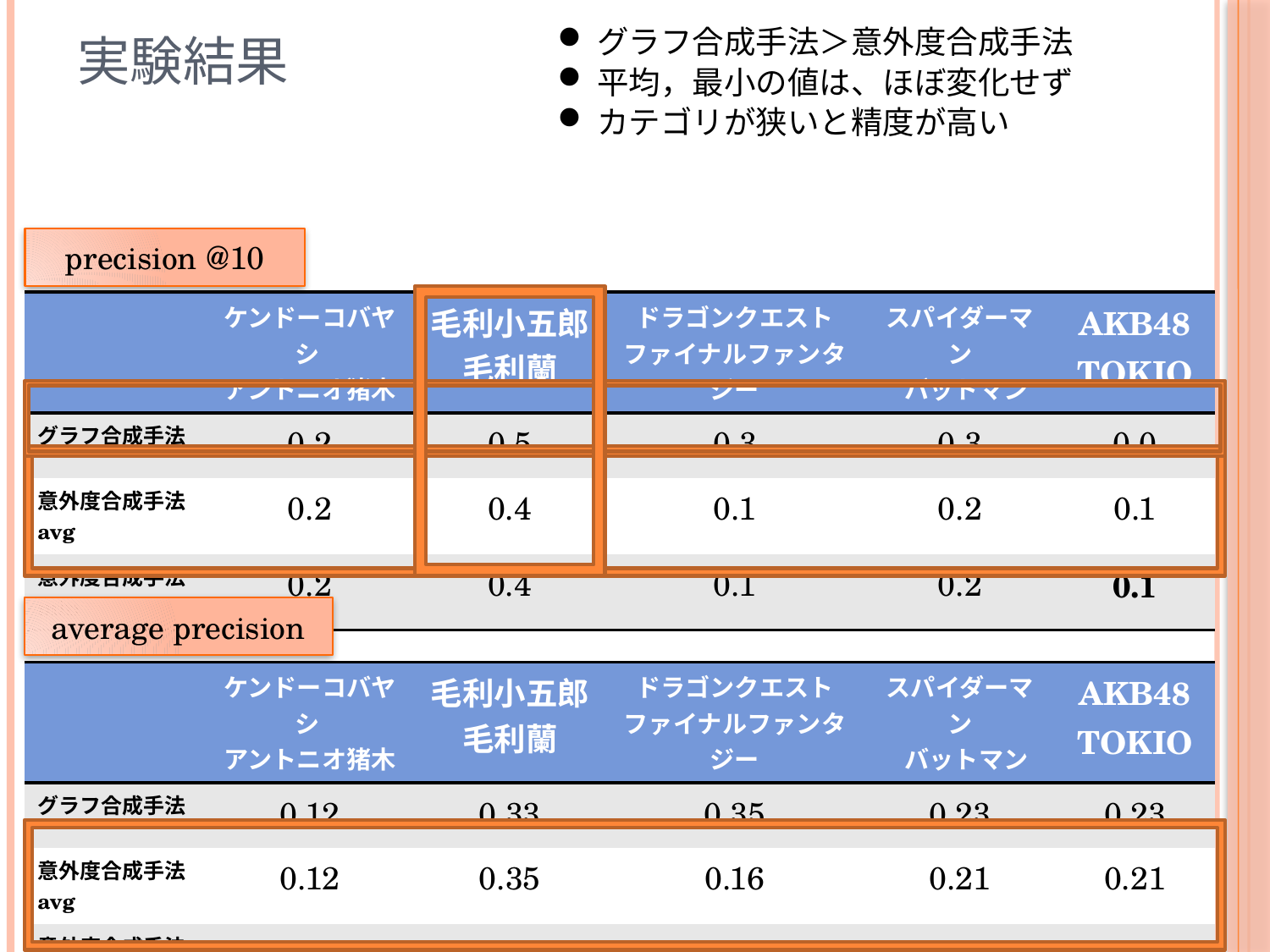

# 実験結果
グラフ合成手法＞意外度合成手法
平均，最小の値は、ほぼ変化せず
カテゴリが狭いと精度が高い
precision @10

|  | ケンドーコバヤシ アントニオ猪木 | 毛利小五郎 毛利蘭 | ドラゴンクエスト ファイナルファンタジー | スパイダーマン バットマン | AKB48 TOKIO |
| --- | --- | --- | --- | --- | --- |
| グラフ合成手法 | 0.2 | 0.5 | 0.3 | 0.3 | 0.0 |
| 意外度合成手法avg | 0.2 | 0.4 | 0.1 | 0.2 | 0.1 |
| 意外度合成手法min | 0.2 | 0.4 | 0.1 | 0.2 | 0.1 |

average precision
|  | ケンドーコバヤシ アントニオ猪木 | 毛利小五郎 毛利蘭 | ドラゴンクエスト ファイナルファンタジー | スパイダーマン バットマン | AKB48 TOKIO |
| --- | --- | --- | --- | --- | --- |
| グラフ合成手法 | 0.12 | 0.33 | 0.35 | 0.23 | 0.23 |
| 意外度合成手法avg | 0.12 | 0.35 | 0.16 | 0.21 | 0.21 |
| 意外度合成手法min | 0.12 | 0.31 | 0.16 | 0.21 | 0.21 |